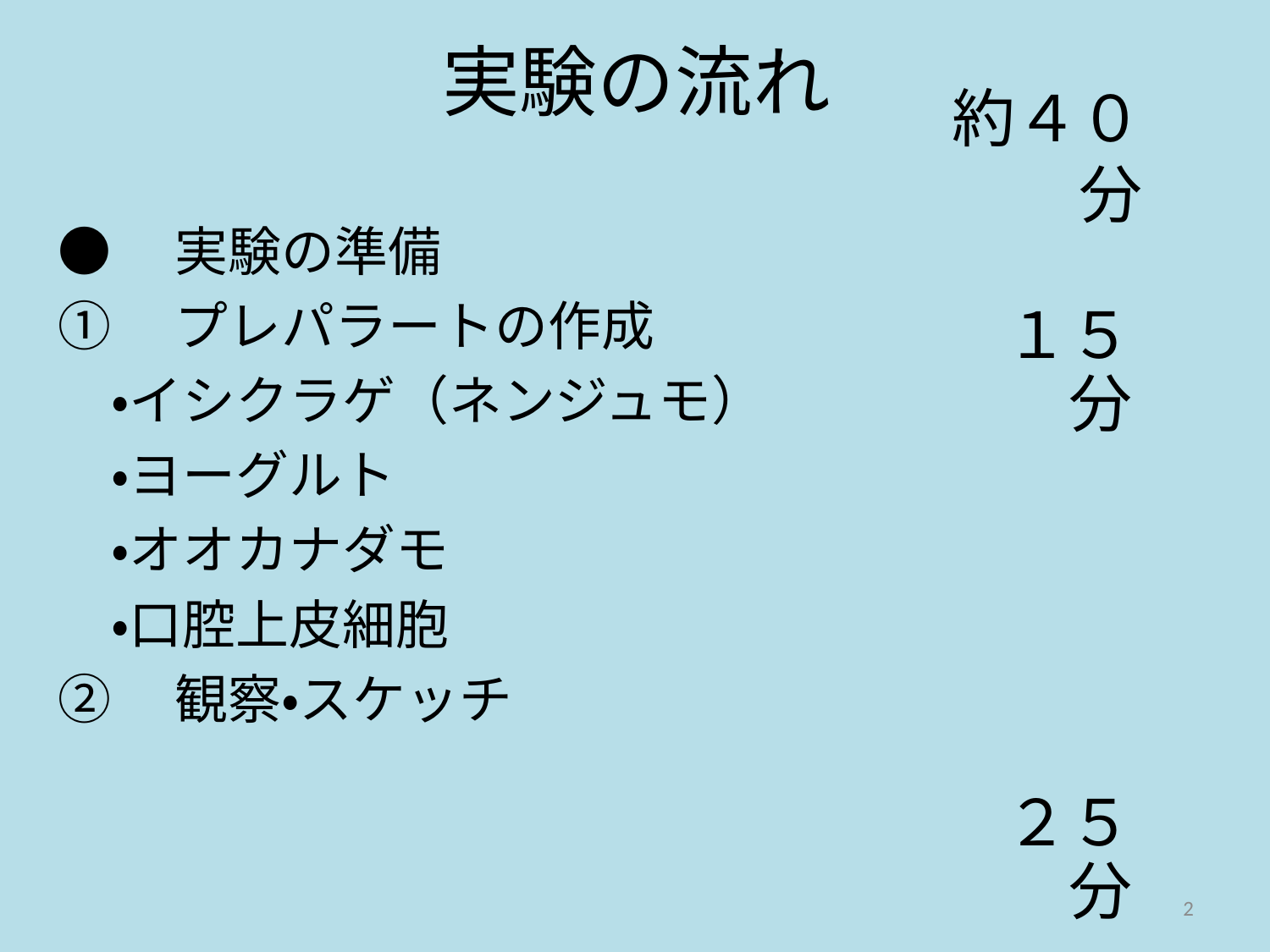

# 実験の流れ
約４０分
●　実験の準備
①　プレパラートの作成
　・イシクラゲ（ネンジュモ）
　・ヨーグルト
　・オオカナダモ
　・口腔上皮細胞
②　観察・スケッチ
１５分

２５分
2